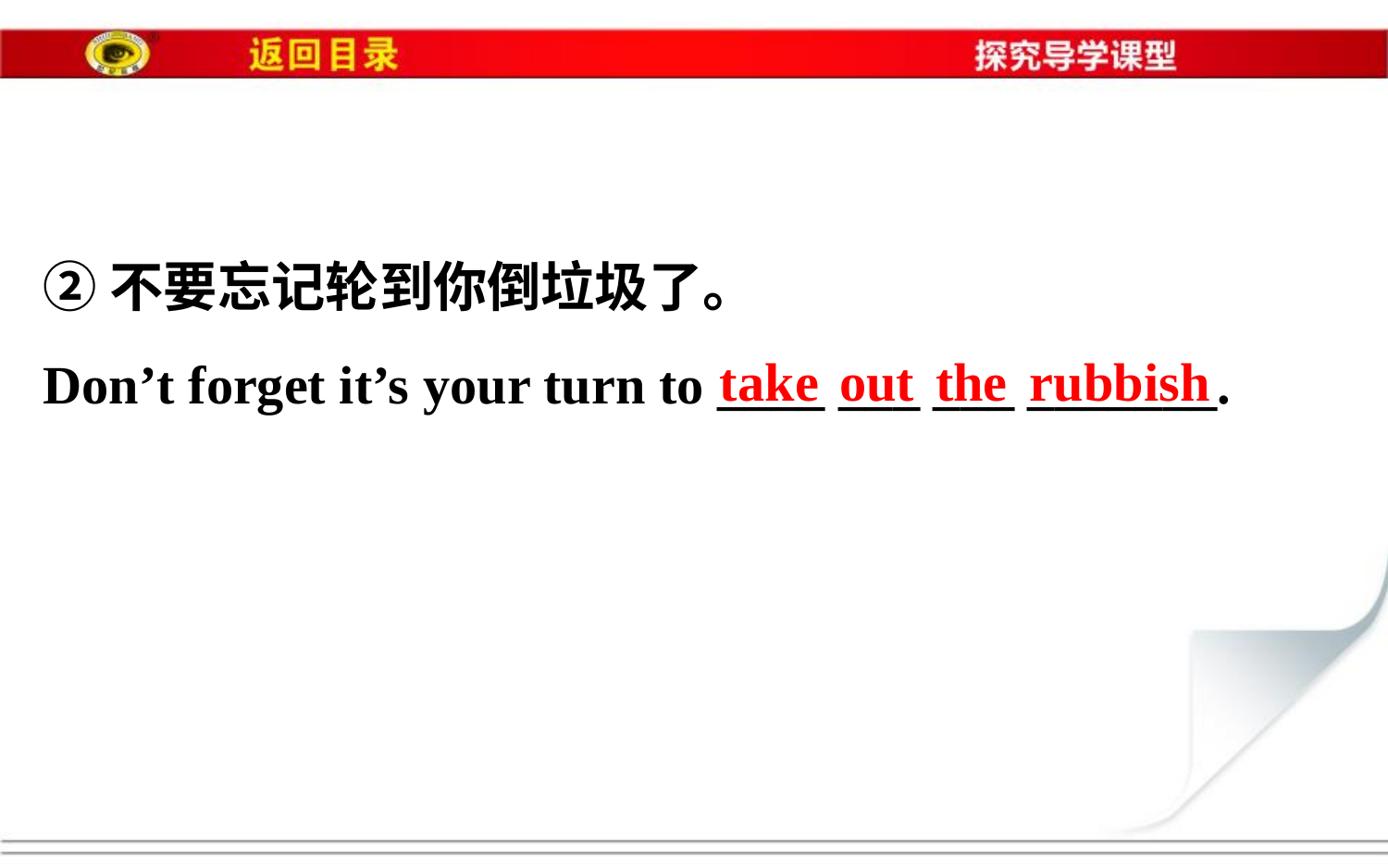

②不要忘记轮到你倒垃圾了。
Don’t forget it’s your turn to ____ ___ ___ _______.
take
out
the
rubbish